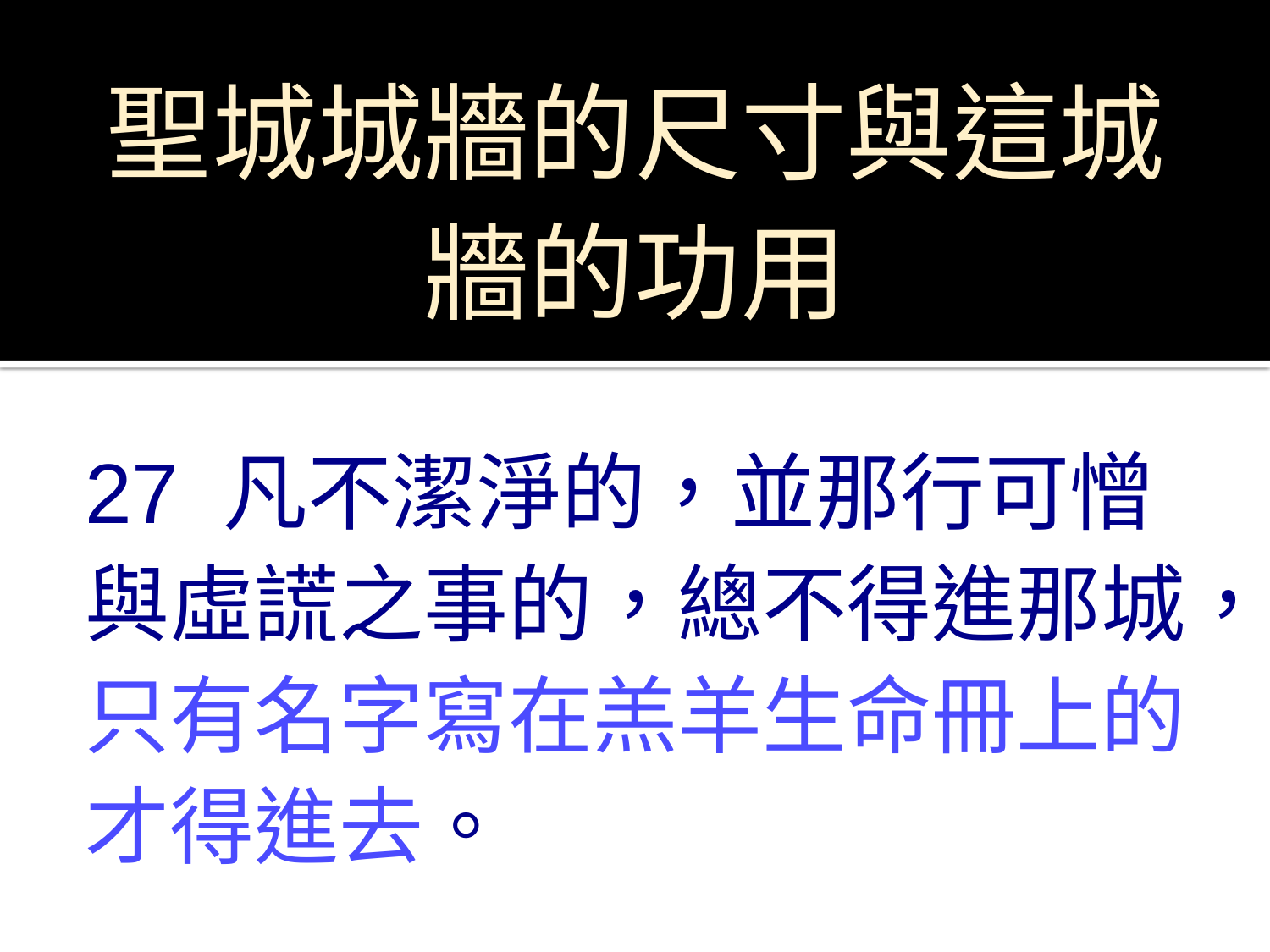

# 聖城城牆的尺寸與這城牆的功用
27 凡不潔淨的，並那行可憎與虛謊之事的，總不得進那城，只有名字寫在羔羊生命冊上的才得進去。